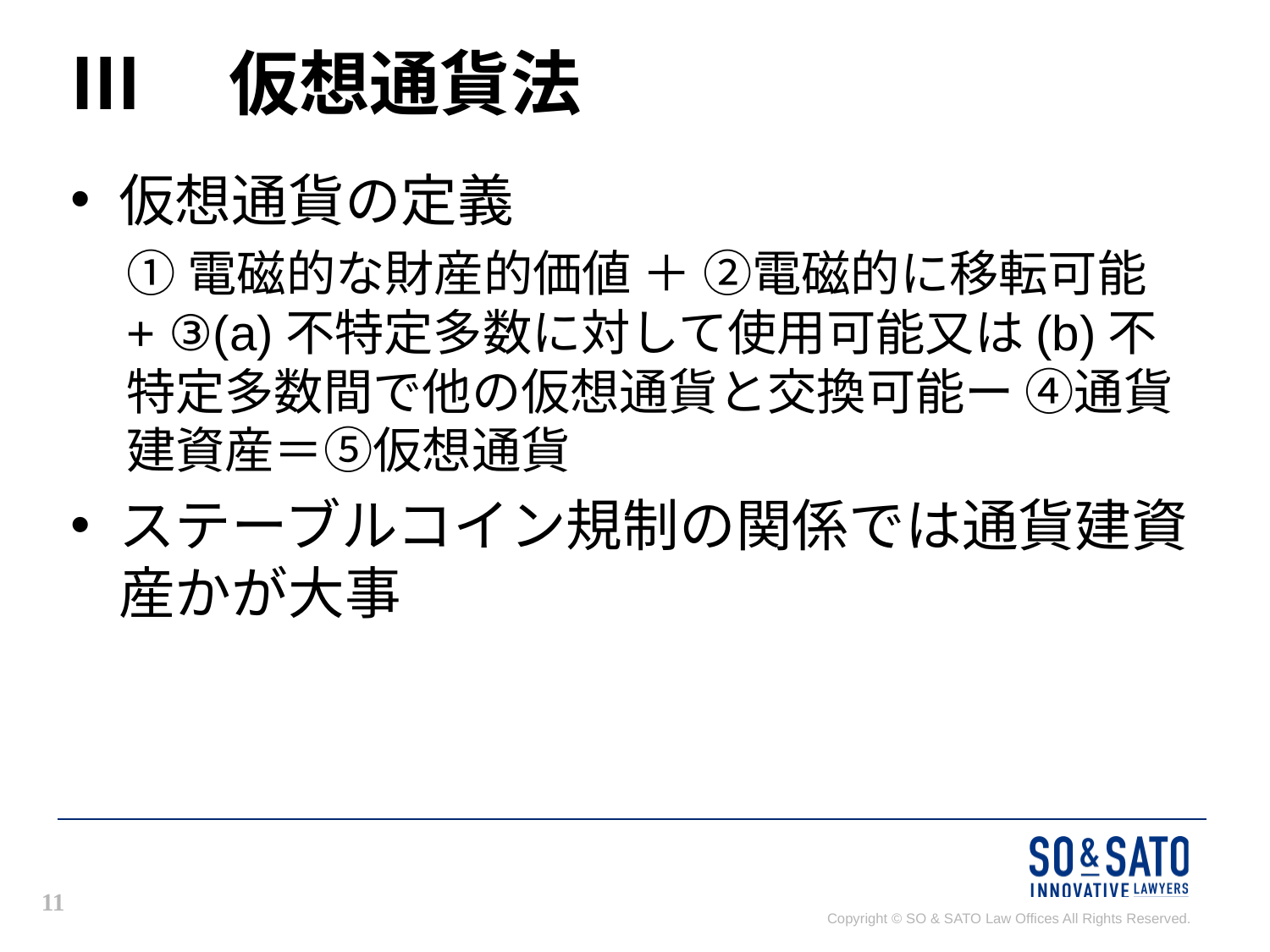

# Ⅲ　仮想通貨法
仮想通貨の定義
①電磁的な財産的価値 ＋ ②電磁的に移転可能 + ③(a)不特定多数に対して使用可能又は(b)不特定多数間で他の仮想通貨と交換可能ー ④通貨建資産＝⑤仮想通貨
ステーブルコイン規制の関係では通貨建資産かが大事
11